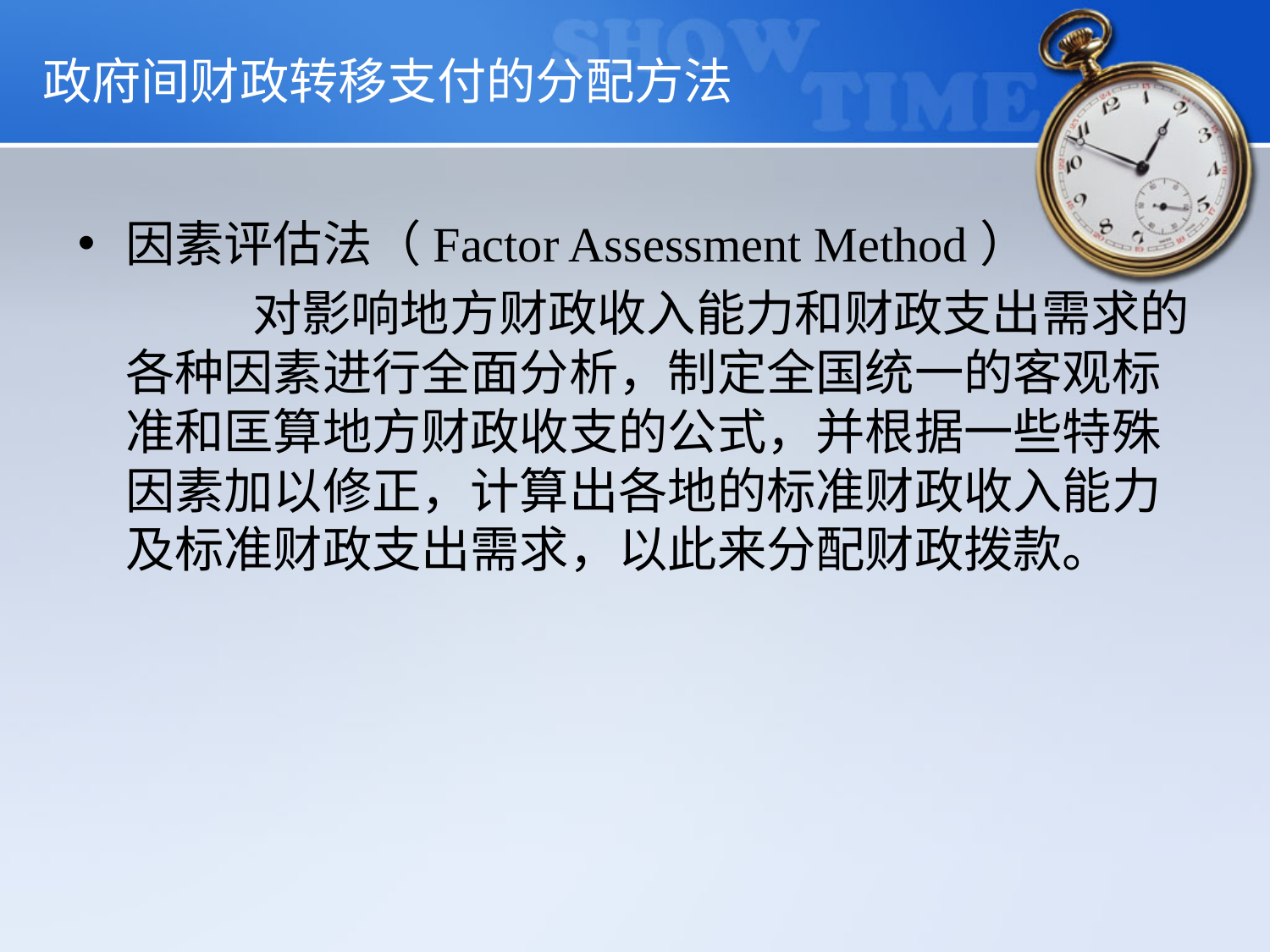

# 政府间财政转移支付的分配方法
因素评估法（Factor Assessment Method）
		对影响地方财政收入能力和财政支出需求的各种因素进行全面分析，制定全国统一的客观标准和匡算地方财政收支的公式，并根据一些特殊因素加以修正，计算出各地的标准财政收入能力及标准财政支出需求，以此来分配财政拨款。